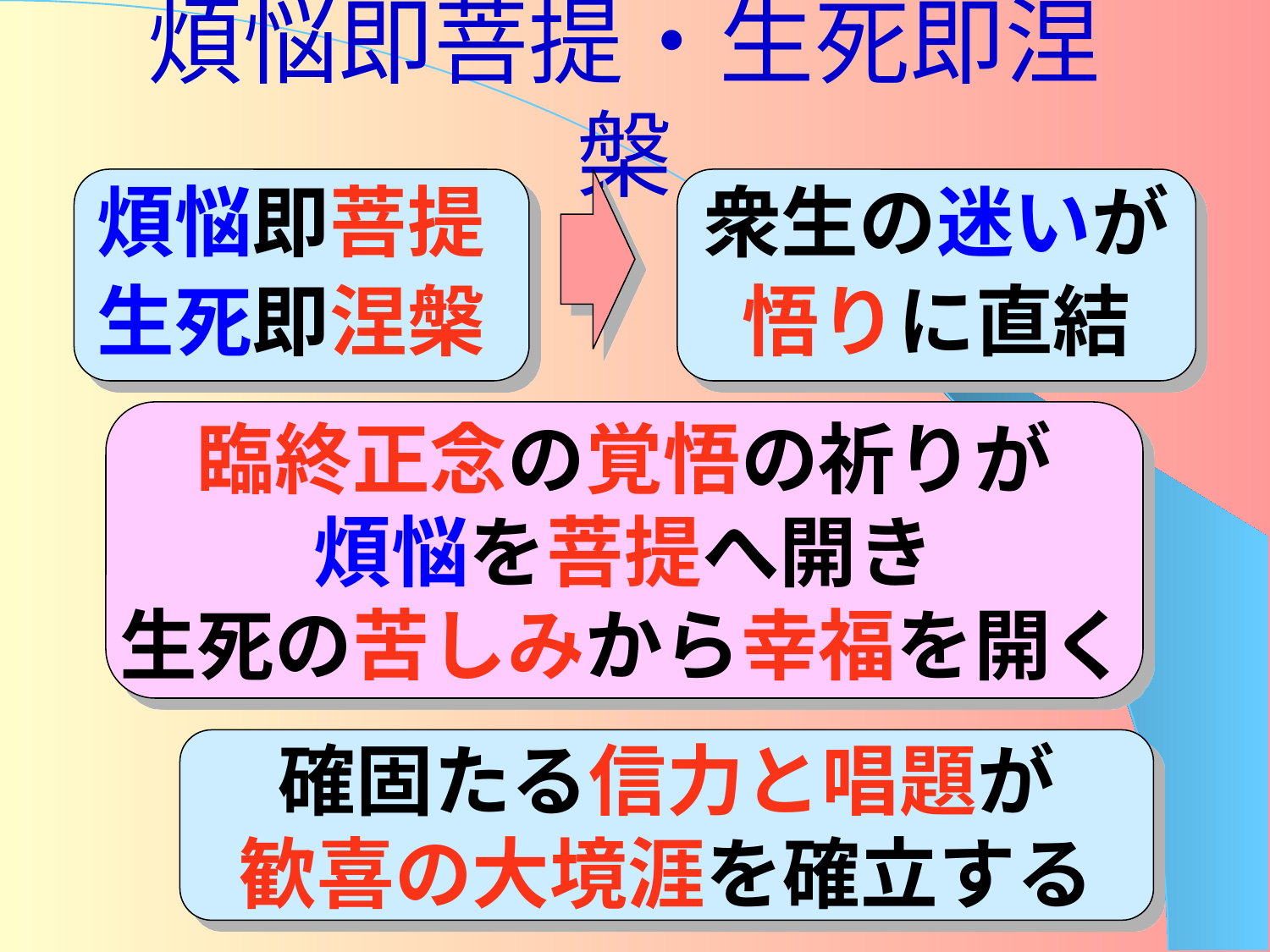

# 煩悩即菩提・生死即涅槃
煩悩即菩提
生死即涅槃

衆生の迷いが
悟りに直結
臨終正念の覚悟の祈りが
煩悩を菩提へ開き
生死の苦しみから幸福を開く
確固たる信力と唱題が
歓喜の大境涯を確立する